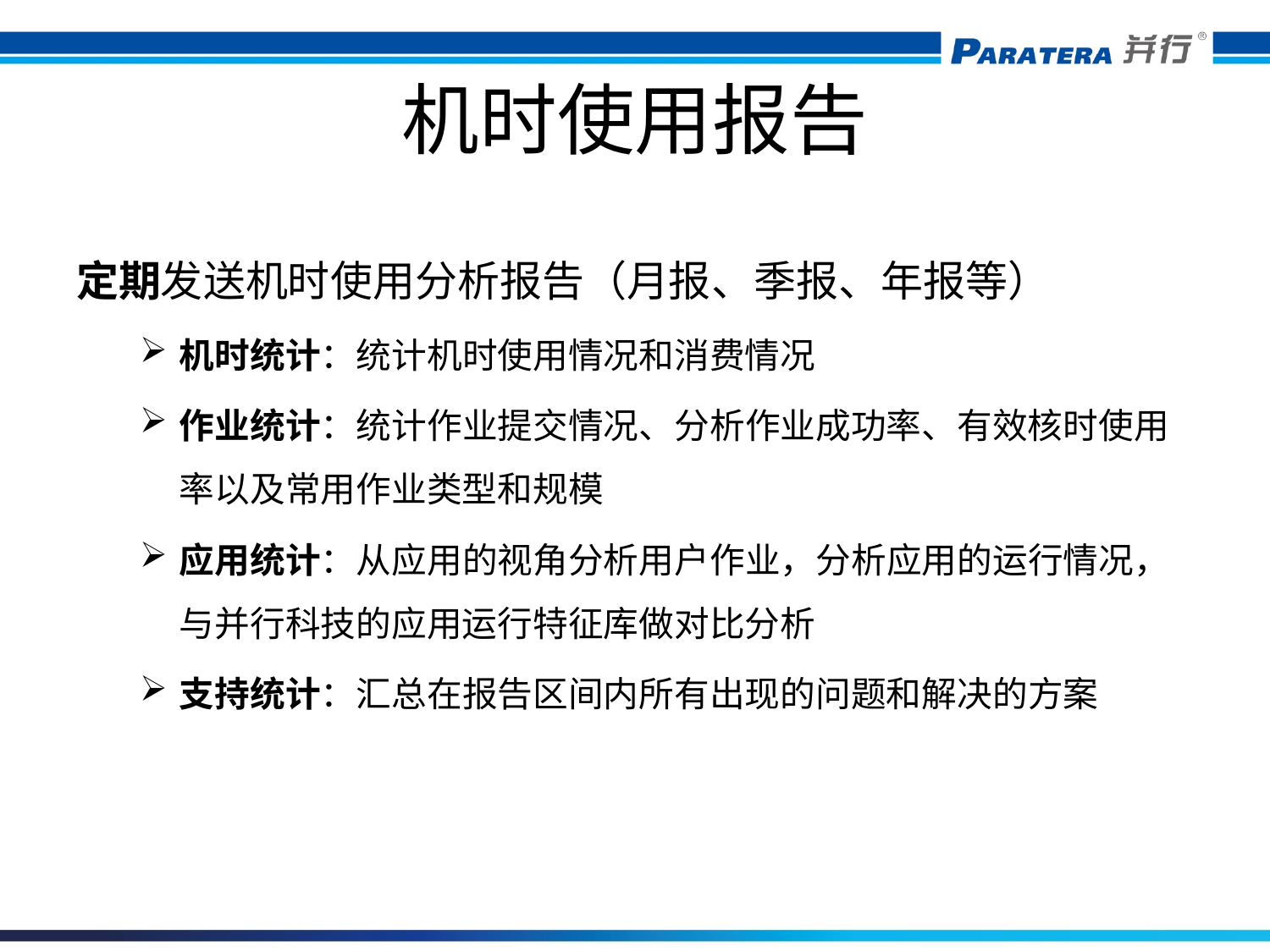

# 机时使用报告
定期发送机时使用分析报告（月报、季报、年报等）
机时统计：统计机时使用情况和消费情况
作业统计：统计作业提交情况、分析作业成功率、有效核时使用率以及常用作业类型和规模
应用统计：从应用的视角分析用户作业，分析应用的运行情况，与并行科技的应用运行特征库做对比分析
支持统计：汇总在报告区间内所有出现的问题和解决的方案